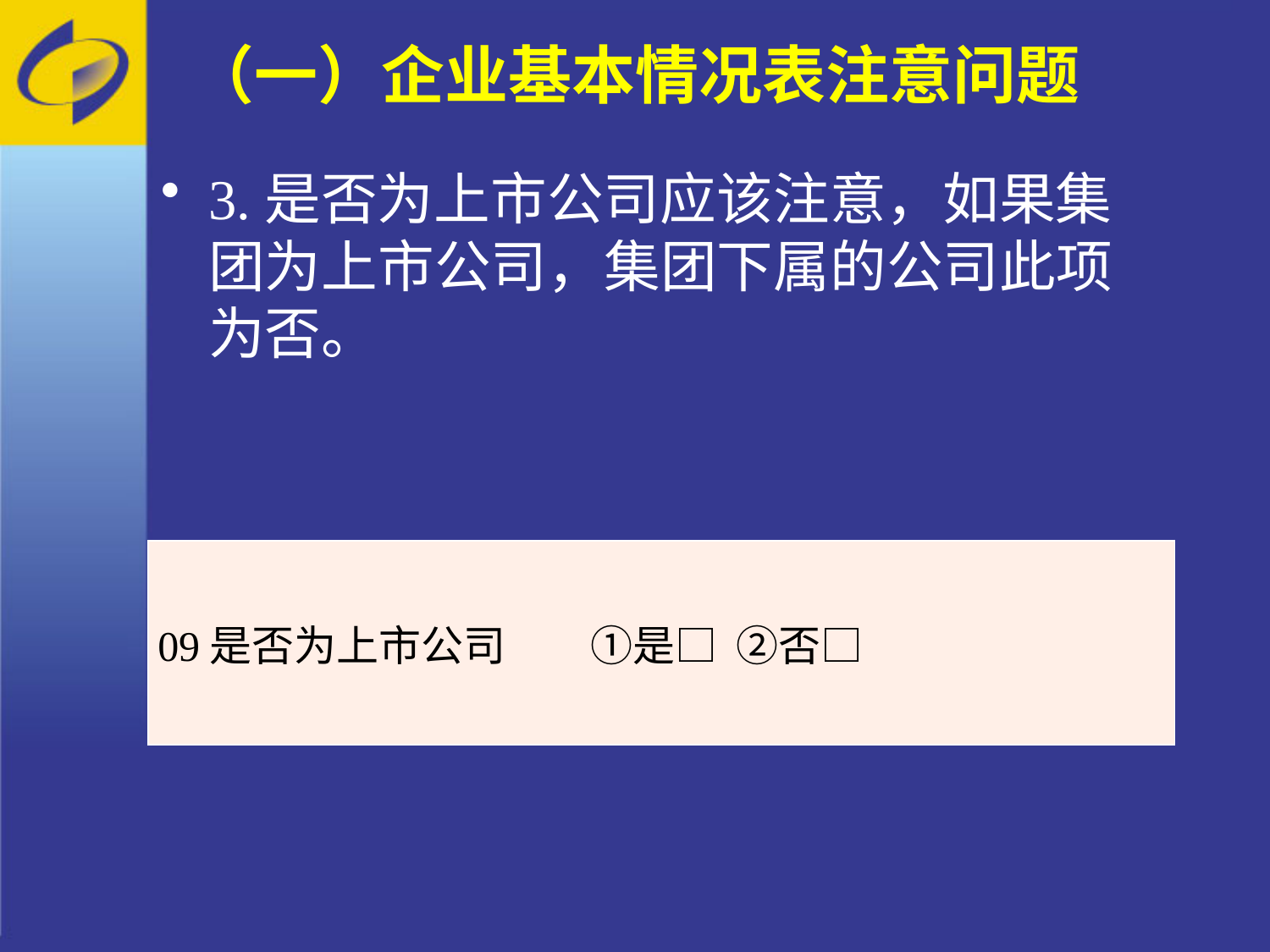

# （一）企业基本情况表注意问题
3.是否为上市公司应该注意，如果集团为上市公司，集团下属的公司此项为否。

| 09是否为上市公司　　①是□ ②否□ |
| --- |